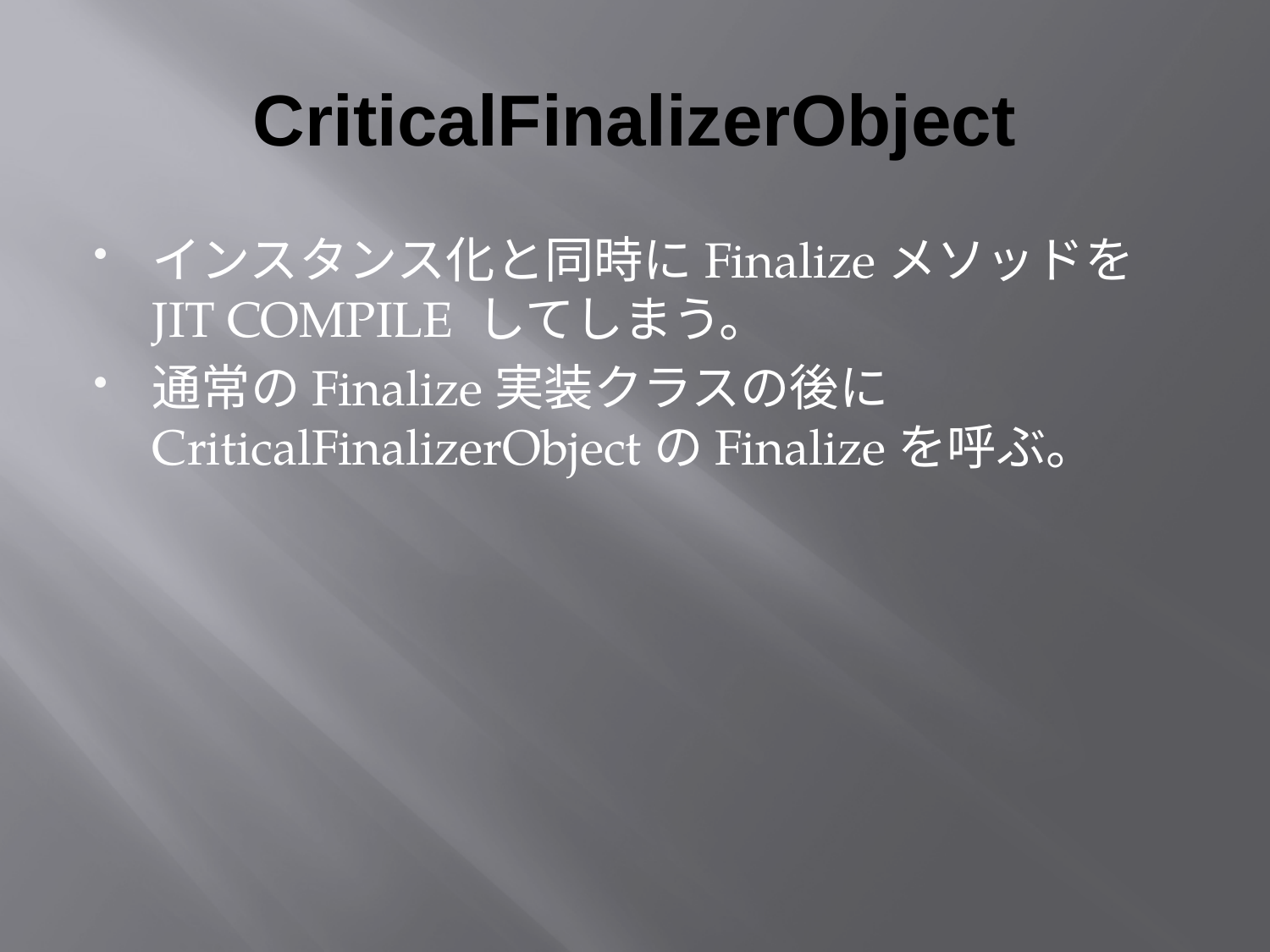

# CriticalFinalizerObject
インスタンス化と同時にFinalizeメソッドを JIT COMPILE してしまう。
通常のFinalize実装クラスの後にCriticalFinalizerObjectのFinalizeを呼ぶ。